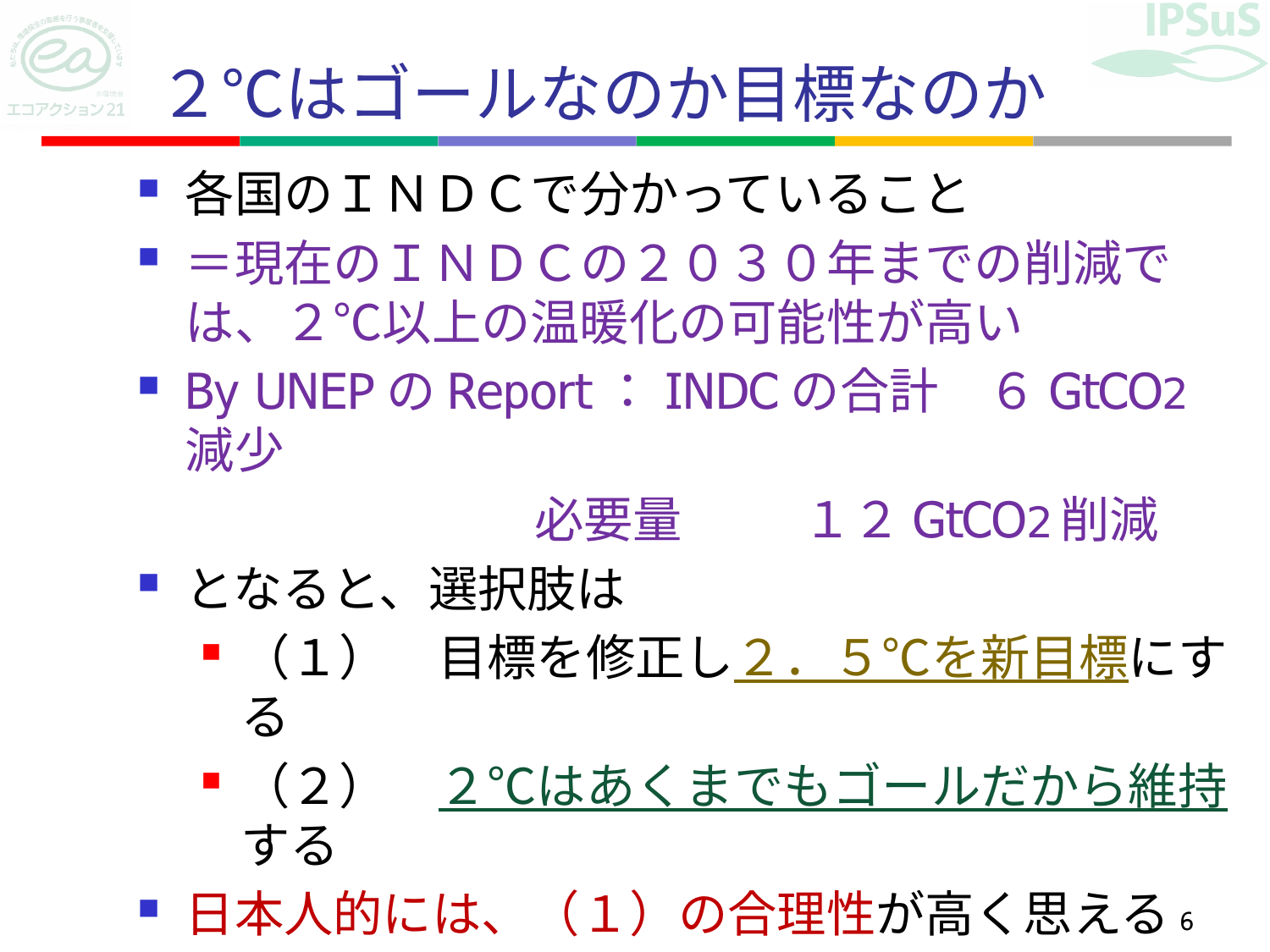

# ２℃はゴールなのか目標なのか

各国のＩＮＤＣで分かっていること
＝現在のＩＮＤＣの２０３０年までの削減では、２℃以上の温暖化の可能性が高い
By UNEPのReport：INDCの合計　６GtCO2減少
                          　　必要量　　  １２GtCO2削減
となると、選択肢は
（１）　目標を修正し２．５℃を新目標にする
（２）　２℃はあくまでもゴールだから維持する
日本人的には、（１）の合理性が高く思える
しかし、国際社会は（２）以外に選択肢はない
それは、表題への答が、２℃はゴールだから

6